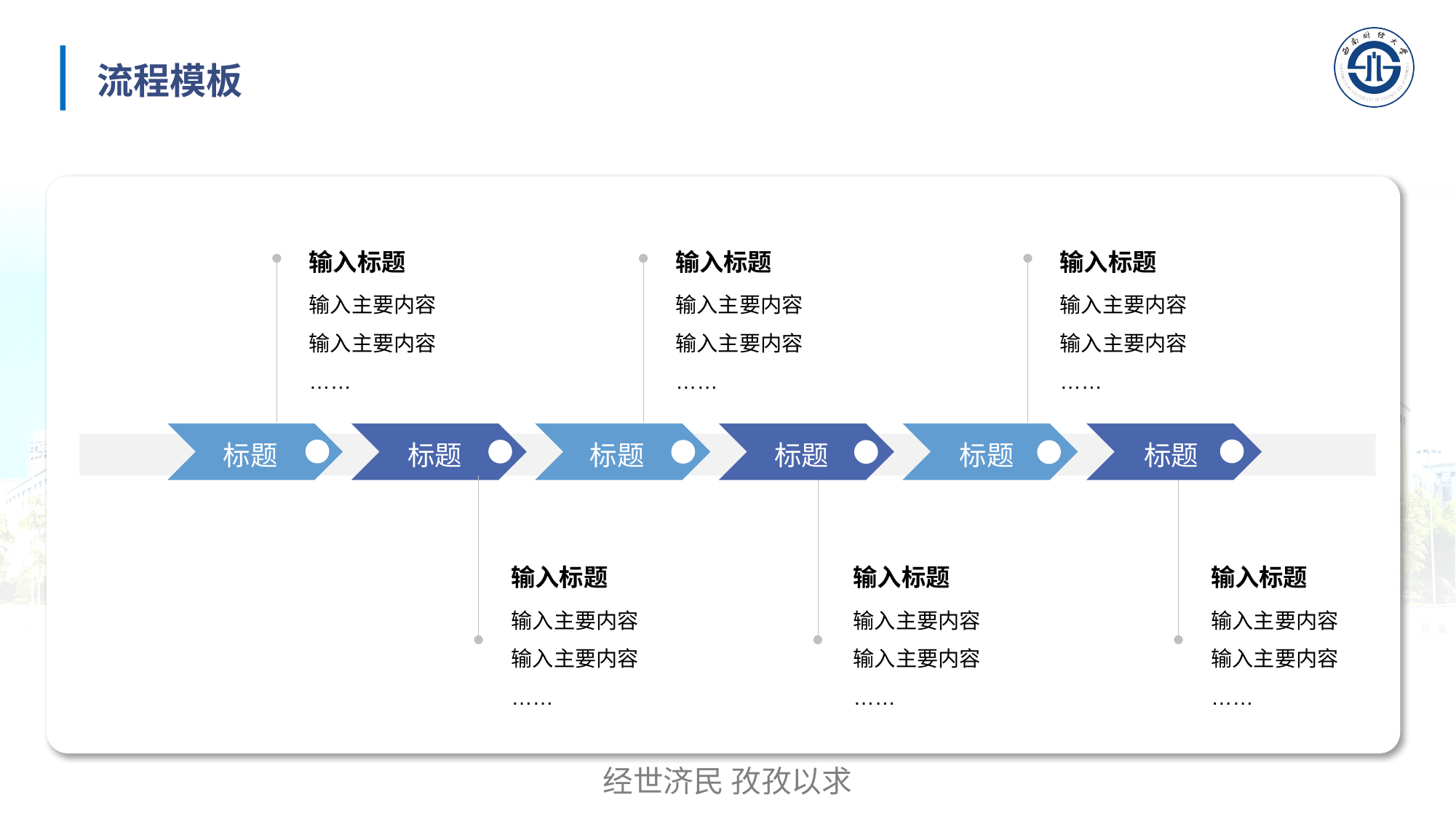

流程模板

输入标题
输入主要内容
输入主要内容
……
输入标题
输入主要内容
输入主要内容
……
输入标题
输入主要内容
输入主要内容
……

标题
标题
标题
标题
标题
标题

输入标题
输入标题
输入标题
输入主要内容
输入主要内容
……
输入主要内容
输入主要内容
……
输入主要内容
输入主要内容
……